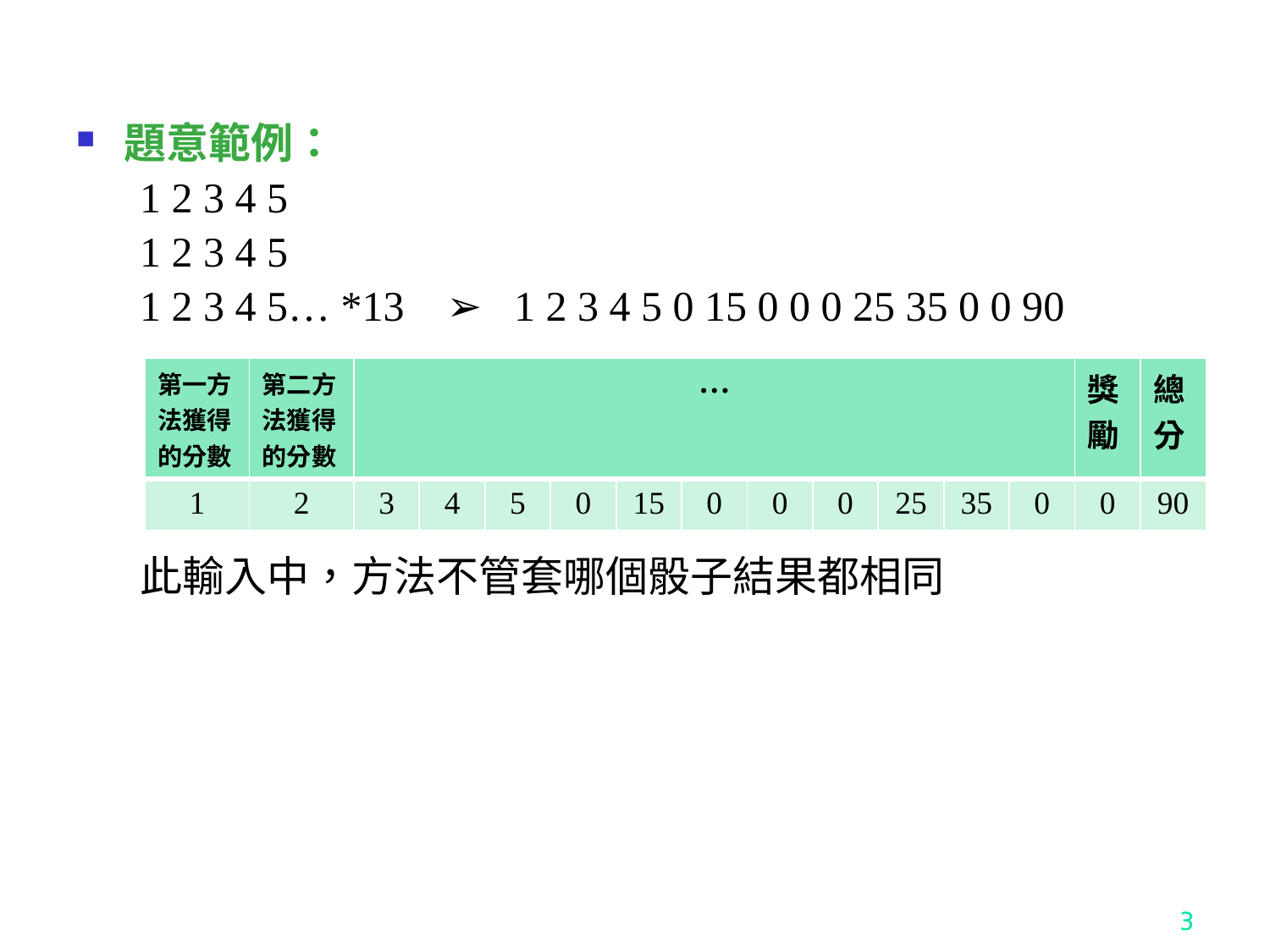

題意範例：
1 2 3 4 5
1 2 3 4 5
1 2 3 4 5… *13    ➢   1 2 3 4 5 0 15 0 0 0 25 35 0 0 90

此輸入中，方法不管套哪個骰子結果都相同

| 第一方法獲得的分數 | 第二方法獲得的分數 | … |  |  |  |  |  |  |  |  |  |  | 獎勵 | 總分 |
| --- | --- | --- | --- | --- | --- | --- | --- | --- | --- | --- | --- | --- | --- | --- |
| 1 | 2 | 3 | 4 | 5 | 0 | 15 | 0 | 0 | 0 | 25 | 35 | 0 | 0 | 90 |
3